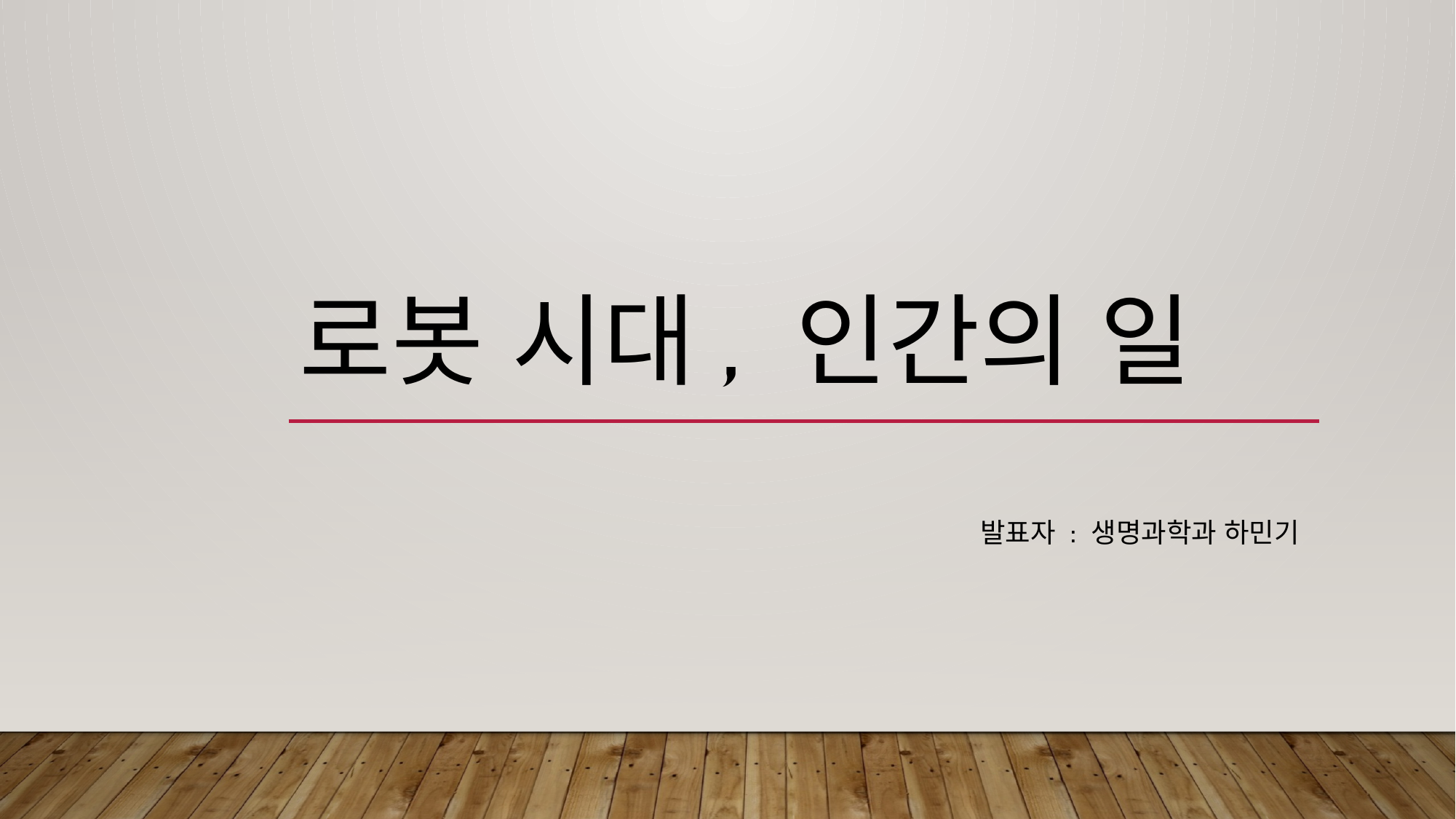

# 로봇 시대, 인간의 일
발표자 : 생명과학과 하민기